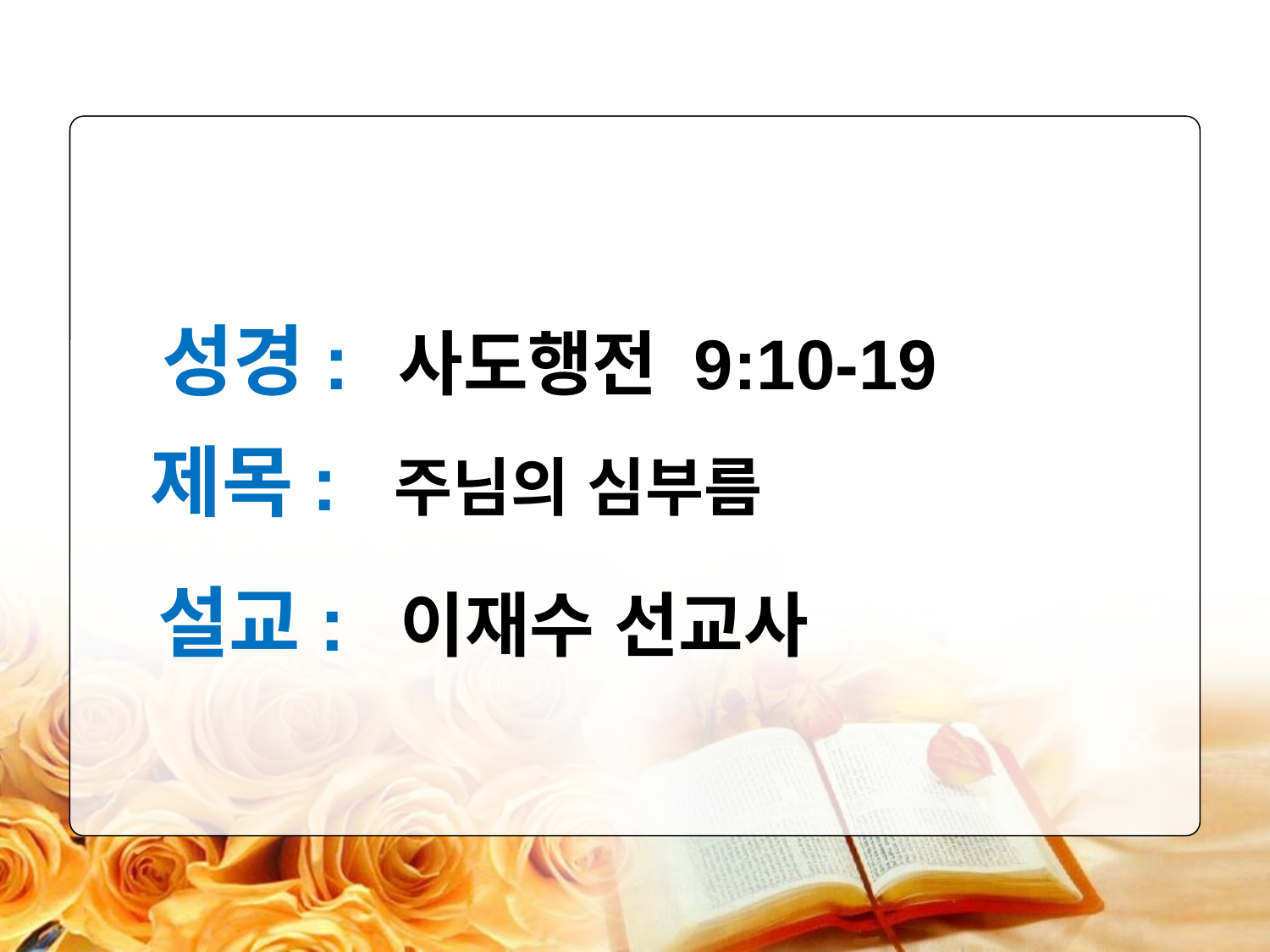

성경: 사도행전 9:10-19
     제목:  주님의 심부름
      설교: 이재수 선교사